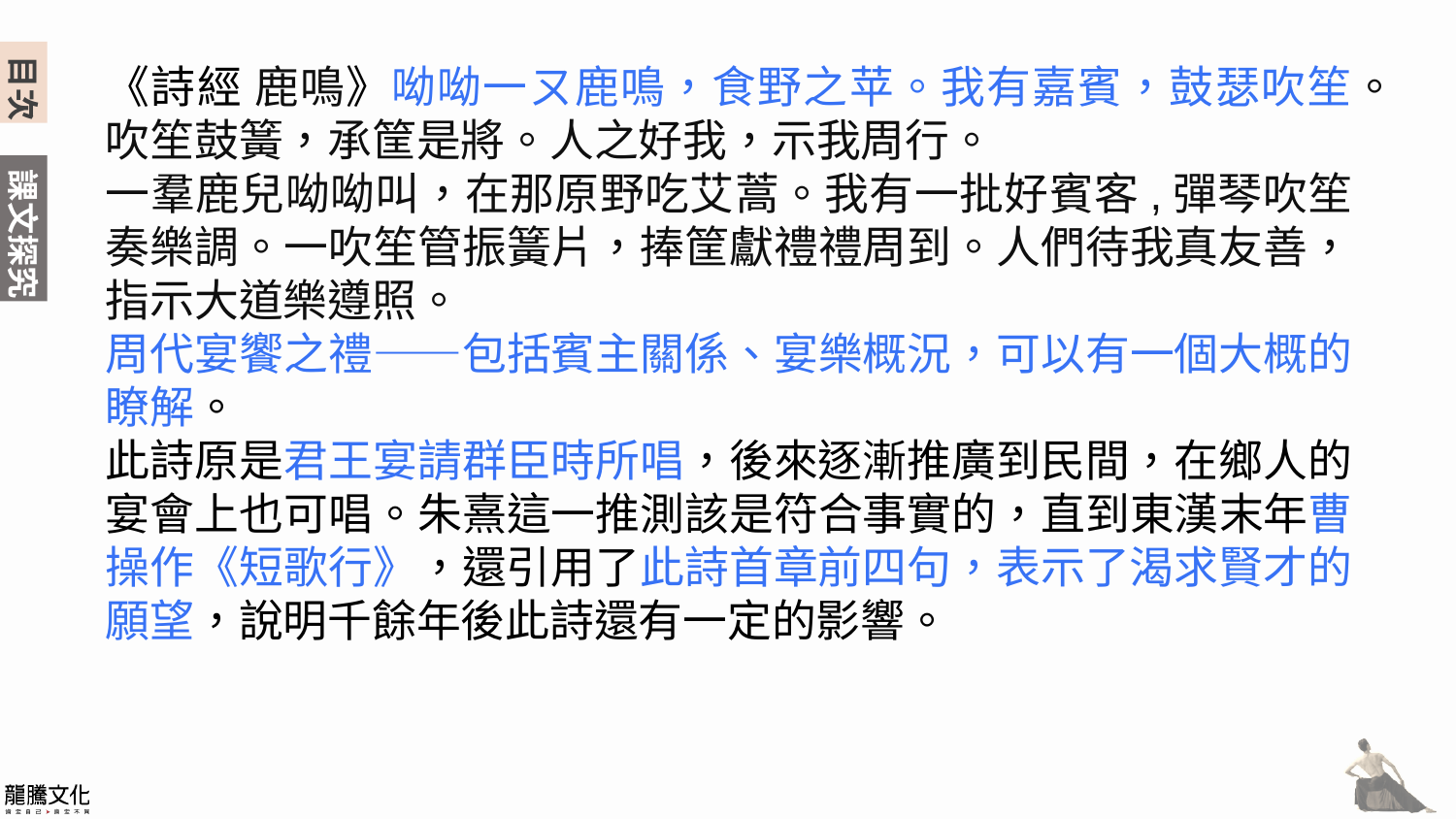

《詩經 鹿鳴》呦呦一ㄡ鹿鳴，食野之苹。我有嘉賓，鼓瑟吹笙。吹笙鼓簧，承筐是將。人之好我，示我周行。
一羣鹿兒呦呦叫，在那原野吃艾蒿。我有一批好賓客,彈琴吹笙奏樂調。一吹笙管振簧片，捧筐獻禮禮周到。人們待我真友善，指示大道樂遵照。
周代宴饗之禮——包括賓主關係、宴樂概況，可以有一個大概的瞭解。
此詩原是君王宴請群臣時所唱，後來逐漸推廣到民間，在鄉人的宴會上也可唱。朱熹這一推測該是符合事實的，直到東漢末年曹操作《短歌行》，還引用了此詩首章前四句，表示了渴求賢才的願望，說明千餘年後此詩還有一定的影響。